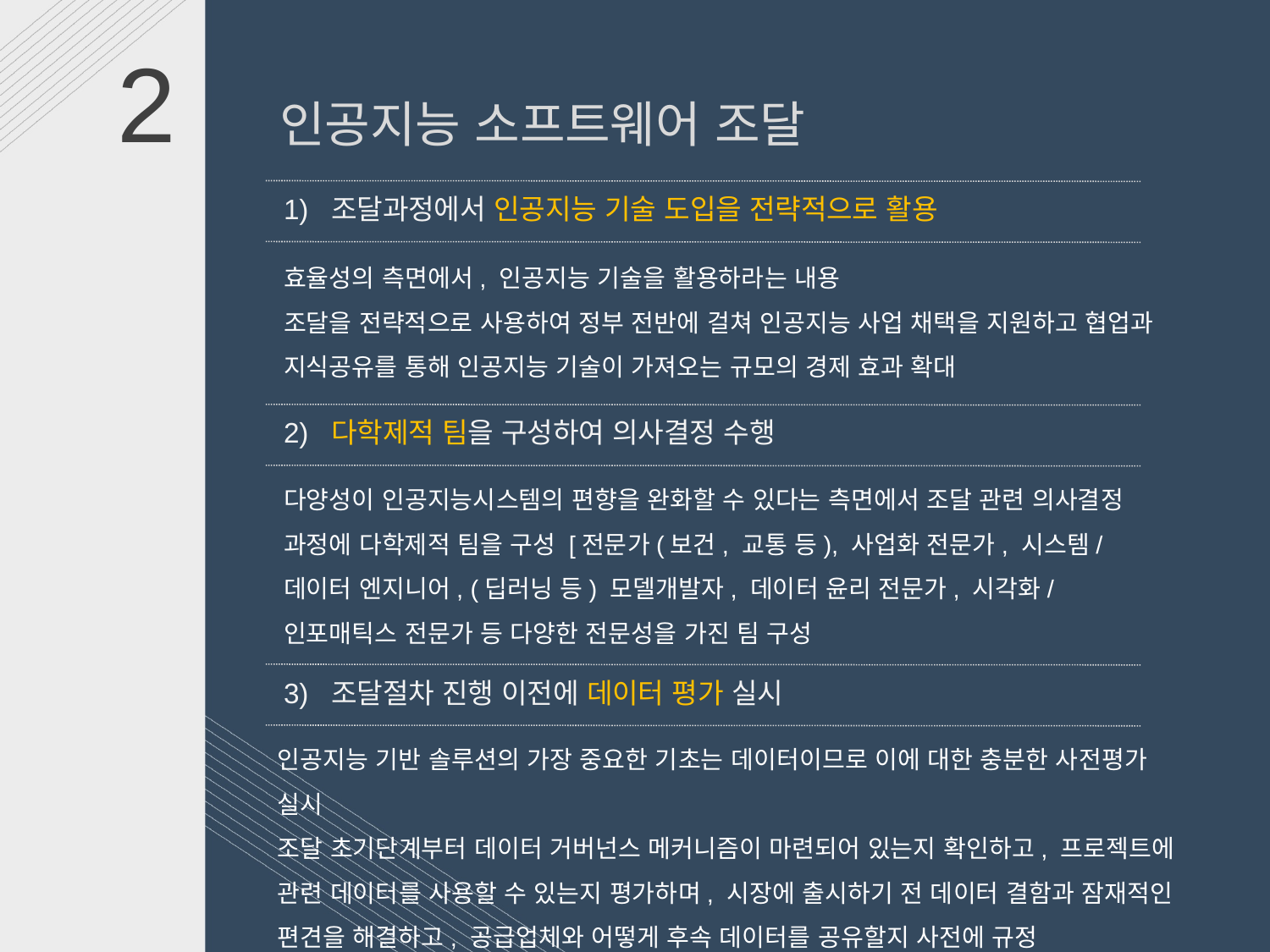

2    인공지능 소프트웨어 조달
1)  조달과정에서 인공지능 기술 도입을 전략적으로 활용
효율성의 측면에서, 인공지능 기술을 활용하라는 내용
조달을 전략적으로 사용하여 정부 전반에 걸쳐 인공지능 사업 채택을 지원하고 협업과 지식공유를 통해 인공지능 기술이 가져오는 규모의 경제 효과 확대

2)  다학제적 팀을 구성하여 의사결정 수행
다양성이 인공지능시스템의 편향을 완화할 수 있다는 측면에서 조달 관련 의사결정 과정에 다학제적 팀을 구성 [전문가(보건, 교통 등), 사업화 전문가, 시스템/데이터 엔지니어, (딥러닝 등) 모델개발자, 데이터 윤리 전문가, 시각화/인포매틱스 전문가 등 다양한 전문성을 가진 팀 구성

3)  조달절차 진행 이전에 데이터 평가 실시
인공지능 기반 솔루션의 가장 중요한 기초는 데이터이므로 이에 대한 충분한 사전평가 실시
조달 초기단계부터 데이터 거버넌스 메커니즘이 마련되어 있는지 확인하고, 프로젝트에 관련 데이터를 사용할 수 있는지 평가하며, 시장에 출시하기 전 데이터 결함과 잠재적인 편견을 해결하고, 공급업체와 어떻게 후속 데이터를 공유할지 사전에 규정